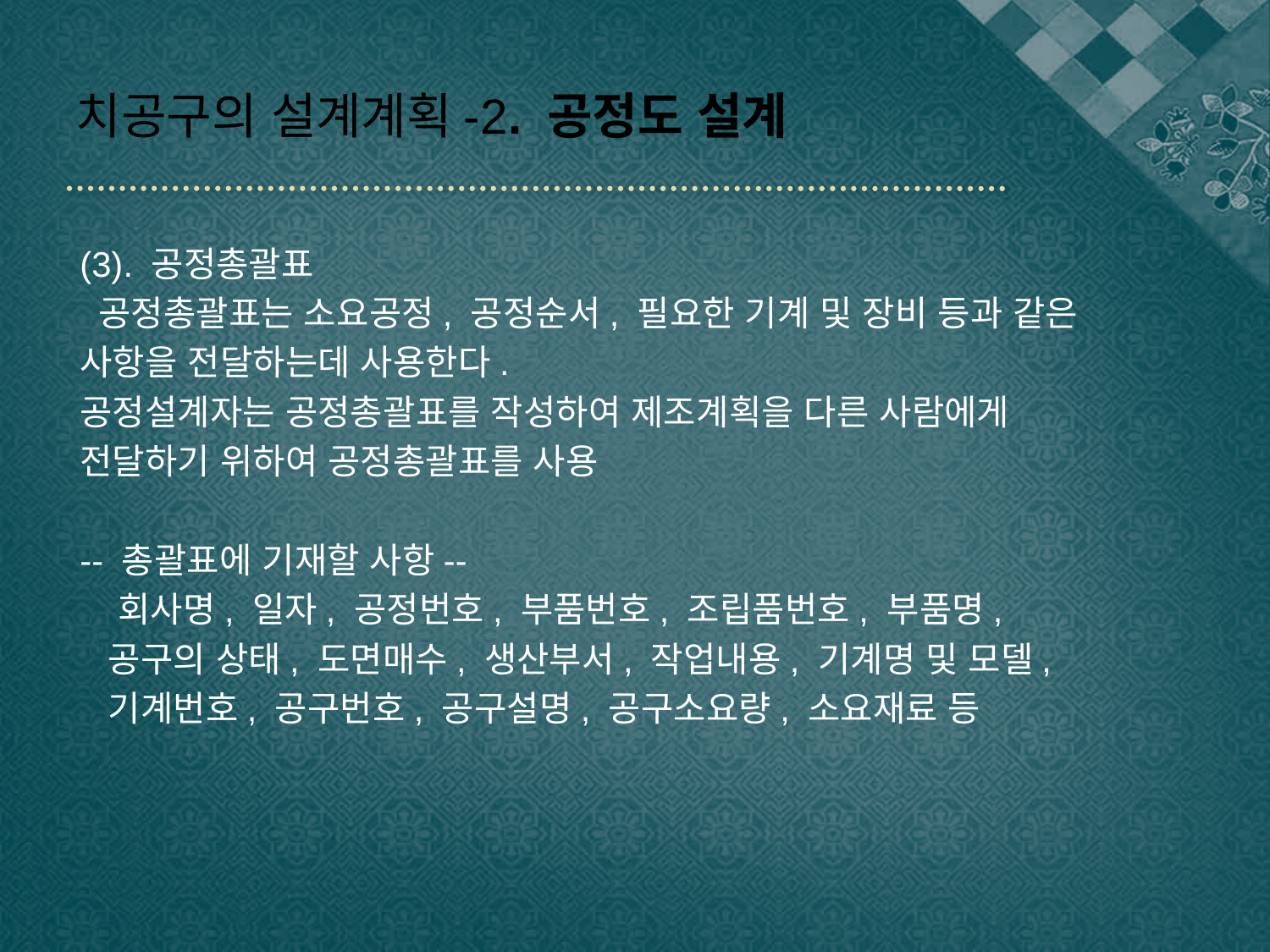

# 치공구의 설계계획-2. 공정도 설계

(3). 공정총괄표
 공정총괄표는 소요공정, 공정순서, 필요한 기계 및 장비 등과 같은
사항을 전달하는데 사용한다.
공정설계자는 공정총괄표를 작성하여 제조계획을 다른 사람에게
전달하기 위하여 공정총괄표를 사용

-- 총괄표에 기재할 사항--
   회사명, 일자, 공정번호, 부품번호, 조립품번호, 부품명,
  공구의 상태, 도면매수, 생산부서, 작업내용, 기계명 및 모델,
  기계번호, 공구번호, 공구설명, 공구소요량, 소요재료 등